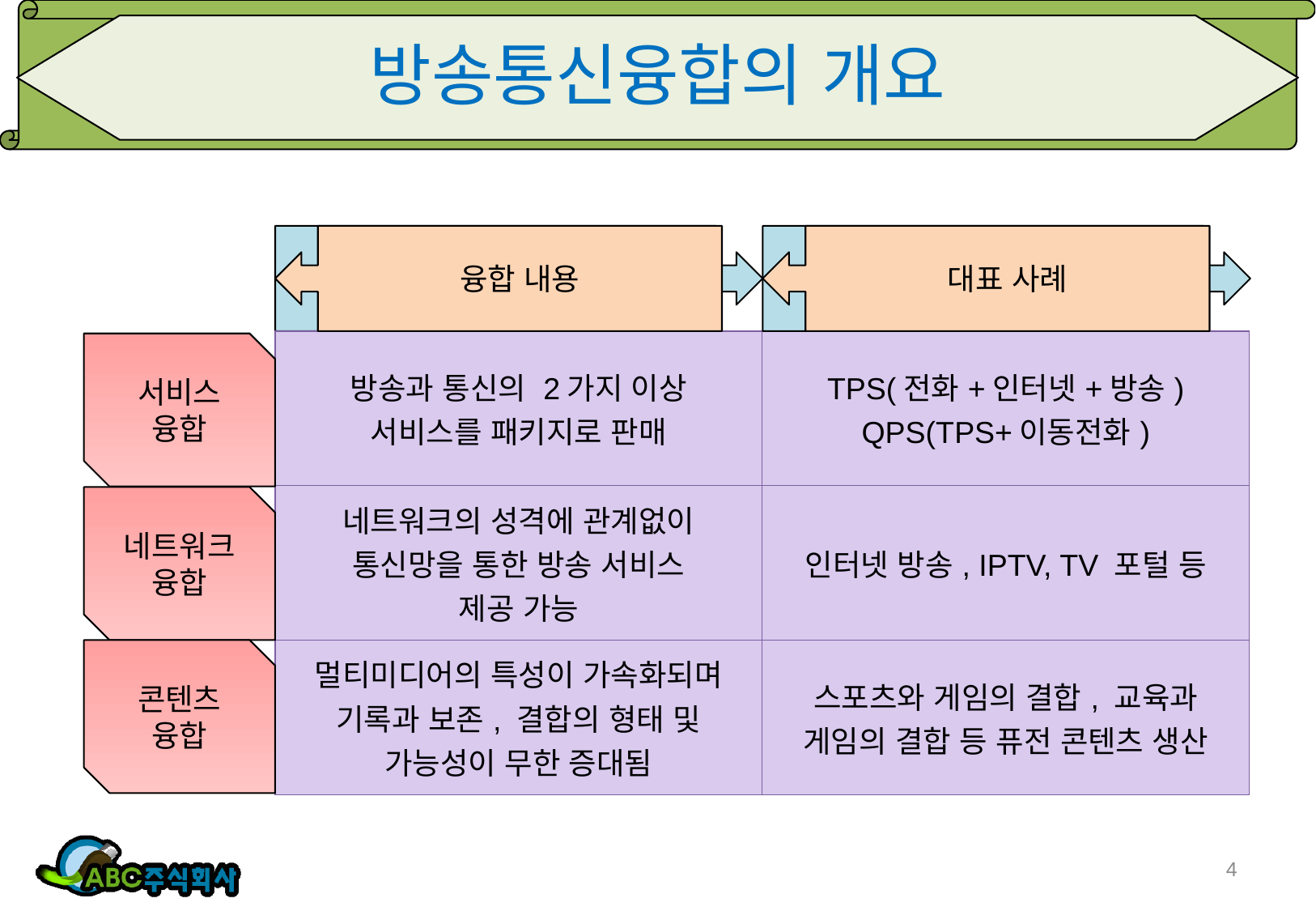

# 방송통신융합의 개요

융합 내용

대표 사례
| 방송과 통신의 2가지 이상 서비스를 패키지로 판매 | TPS(전화+인터넷+방송) QPS(TPS+이동전화) |
| --- | --- |
| 네트워크의 성격에 관계없이 통신망을 통한 방송 서비스 제공 가능 | 인터넷 방송, IPTV, TV 포털 등 |
| 멀티미디어의 특성이 가속화되며 기록과 보존, 결합의 형태 및 가능성이 무한 증대됨 | 스포츠와 게임의 결합, 교육과 게임의 결합 등 퓨전 콘텐츠 생산 |
서비스
융합
네트워크
융합
콘텐츠
융합
4